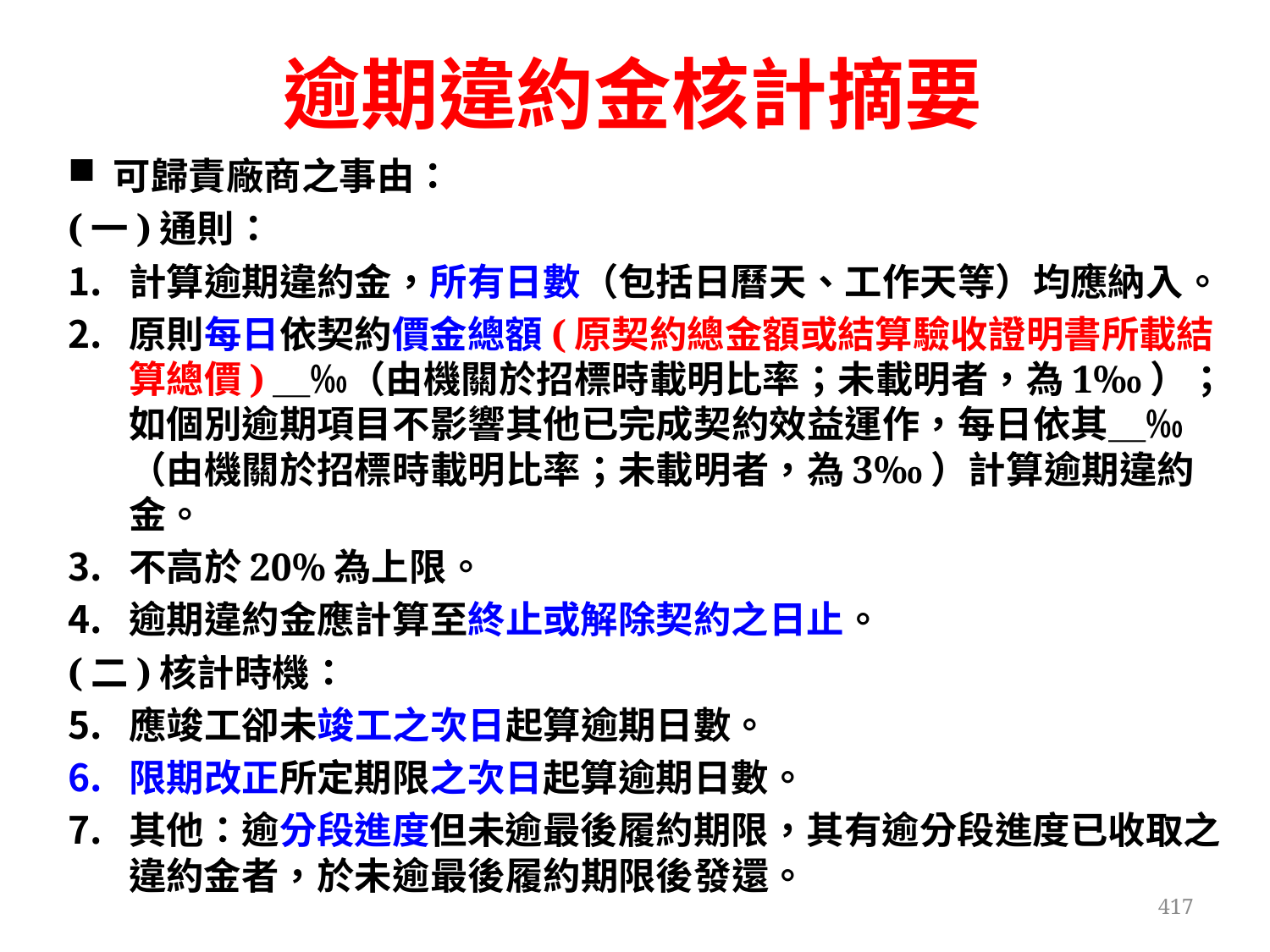

# 逾期違約金核計摘要
可歸責廠商之事由：
(一)通則：
計算逾期違約金，所有日數（包括日曆天、工作天等）均應納入。
原則每日依契約價金總額(原契約總金額或結算驗收證明書所載結算總價)＿‰（由機關於招標時載明比率；未載明者，為1‰）；如個別逾期項目不影響其他已完成契約效益運作，每日依其＿‰（由機關於招標時載明比率；未載明者，為3‰）計算逾期違約金。
不高於20%為上限。
逾期違約金應計算至終止或解除契約之日止。
(二)核計時機：
應竣工卻未竣工之次日起算逾期日數。
限期改正所定期限之次日起算逾期日數。
其他：逾分段進度但未逾最後履約期限，其有逾分段進度已收取之違約金者，於未逾最後履約期限後發還。

417